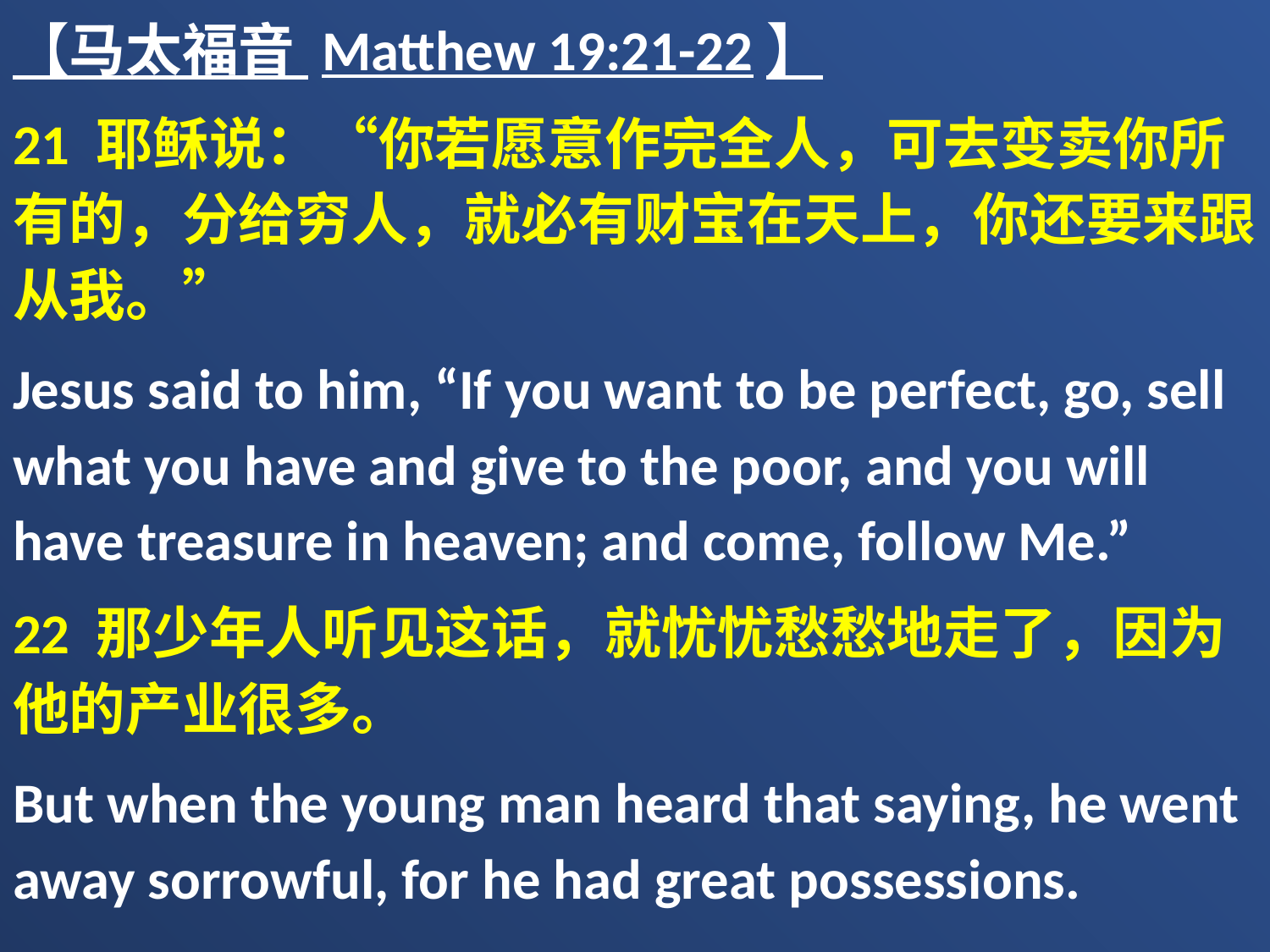

【马太福音 Matthew 19:21-22】
21 耶稣说：“你若愿意作完全人，可去变卖你所有的，分给穷人，就必有财宝在天上，你还要来跟从我。”
Jesus said to him, “If you want to be perfect, go, sell what you have and give to the poor, and you will have treasure in heaven; and come, follow Me.”
22 那少年人听见这话，就忧忧愁愁地走了，因为他的产业很多。
But when the young man heard that saying, he went away sorrowful, for he had great possessions.